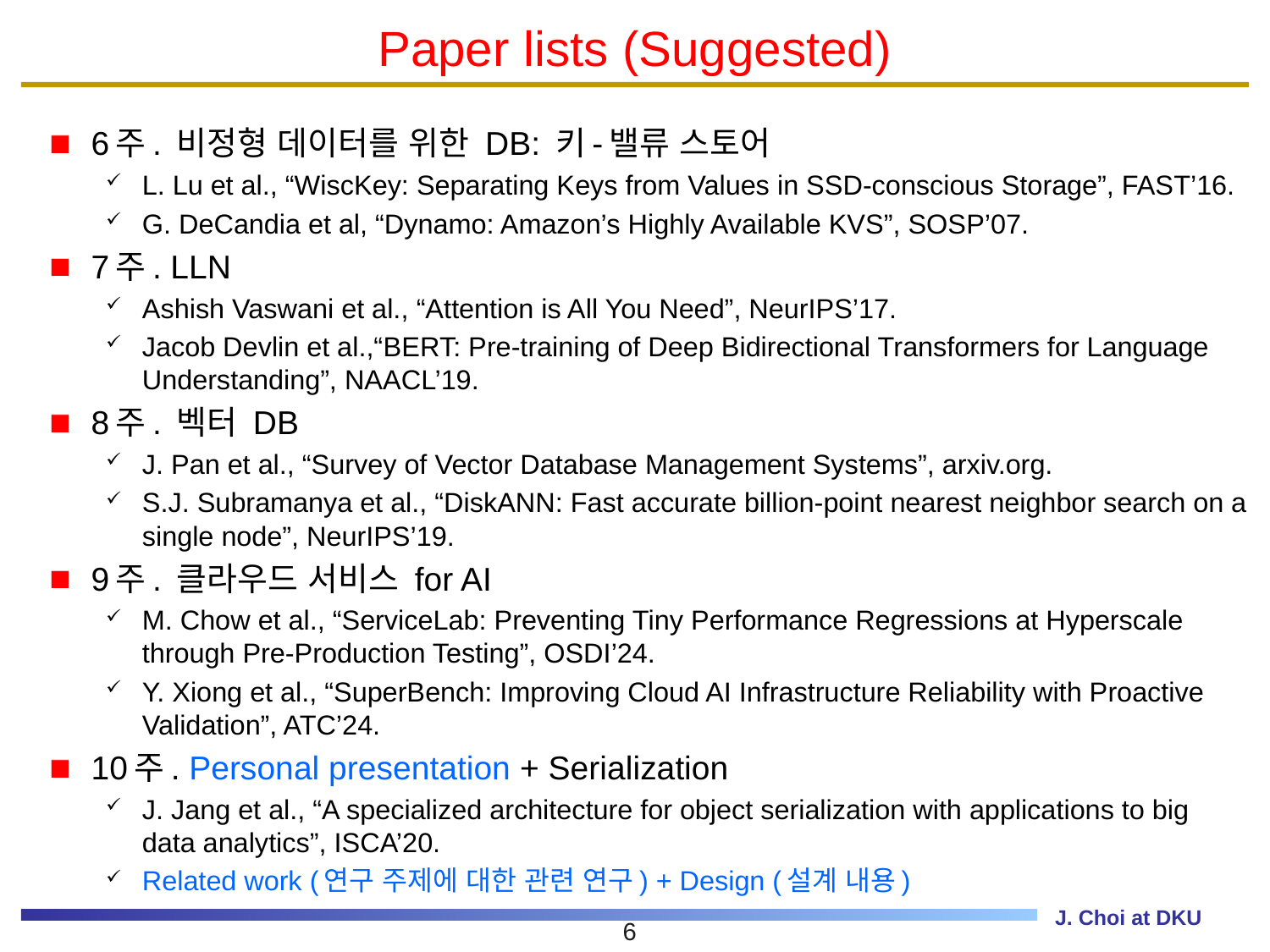

# Paper lists (Suggested)
6주. 비정형 데이터를 위한 DB: 키-밸류 스토어
L. Lu et al., “WiscKey: Separating Keys from Values in SSD-conscious Storage”, FAST’16.
G. DeCandia et al, “Dynamo: Amazon’s Highly Available KVS”, SOSP’07.
7주. LLN
Ashish Vaswani et al., “Attention is All You Need”, NeurIPS’17.
Jacob Devlin et al.,“BERT: Pre-training of Deep Bidirectional Transformers for Language Understanding”, NAACL’19.
8주. 벡터 DB
J. Pan et al., “Survey of Vector Database Management Systems”, arxiv.org.
S.J. Subramanya et al., “DiskANN: Fast accurate billion-point nearest neighbor search on a single node”, NeurIPS’19.
9주. 클라우드 서비스 for AI
M. Chow et al., “ServiceLab: Preventing Tiny Performance Regressions at Hyperscale through Pre-Production Testing”, OSDI’24.
Y. Xiong et al., “SuperBench: Improving Cloud AI Infrastructure Reliability with Proactive Validation”, ATC’24.
10주. Personal presentation + Serialization
J. Jang et al., “A specialized architecture for object serialization with applications to big data analytics”, ISCA’20.
Related work (연구 주제에 대한 관련 연구) + Design (설계 내용)
6